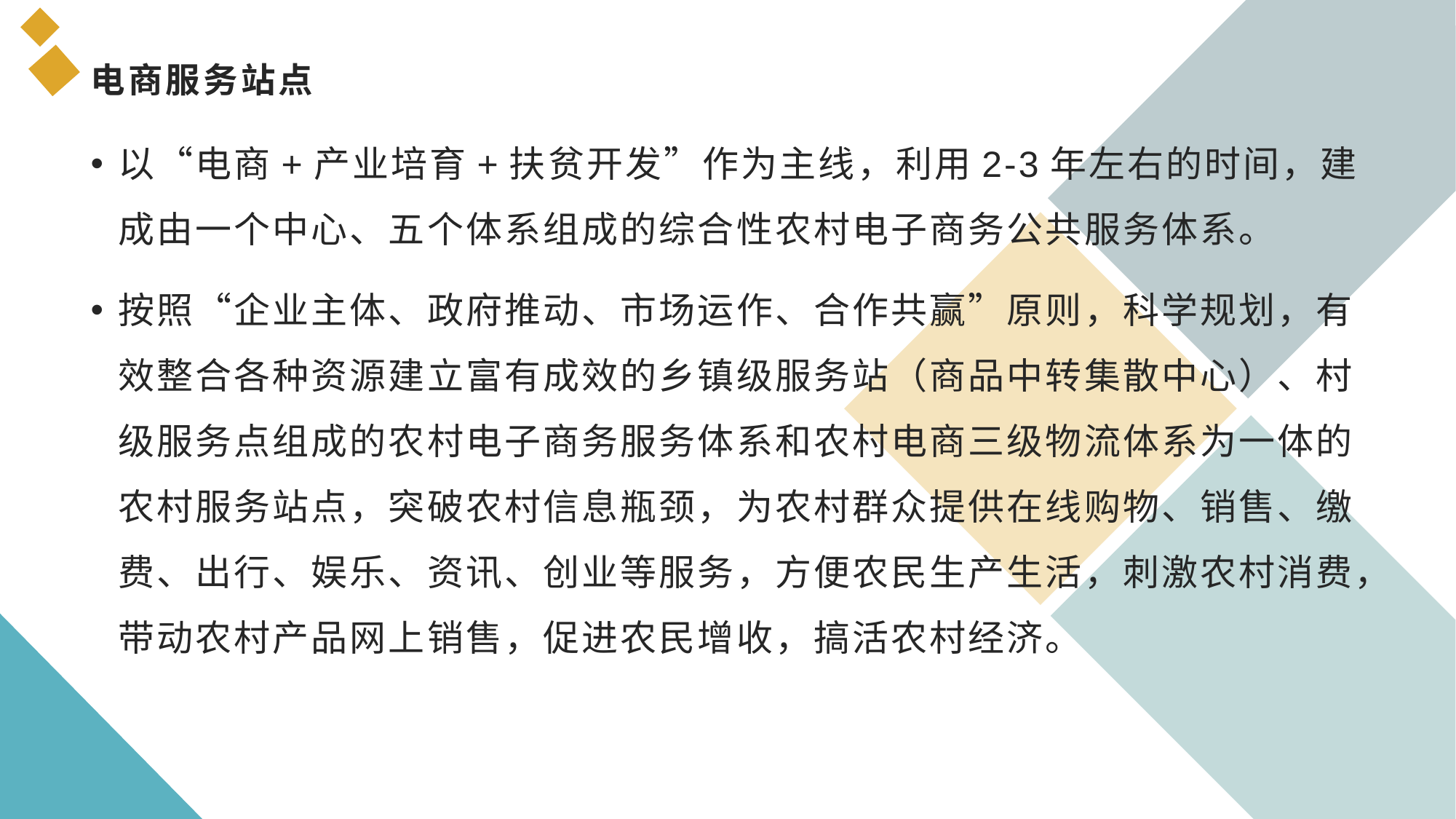

# 电商服务站点
以“电商+产业培育+扶贫开发”作为主线，利用2-3年左右的时间，建成由一个中心、五个体系组成的综合性农村电子商务公共服务体系。
按照“企业主体、政府推动、市场运作、合作共赢”原则，科学规划，有效整合各种资源建立富有成效的乡镇级服务站（商品中转集散中心）、村级服务点组成的农村电子商务服务体系和农村电商三级物流体系为一体的农村服务站点，突破农村信息瓶颈，为农村群众提供在线购物、销售、缴费、出行、娱乐、资讯、创业等服务，方便农民生产生活，刺激农村消费，带动农村产品网上销售，促进农民增收，搞活农村经济。